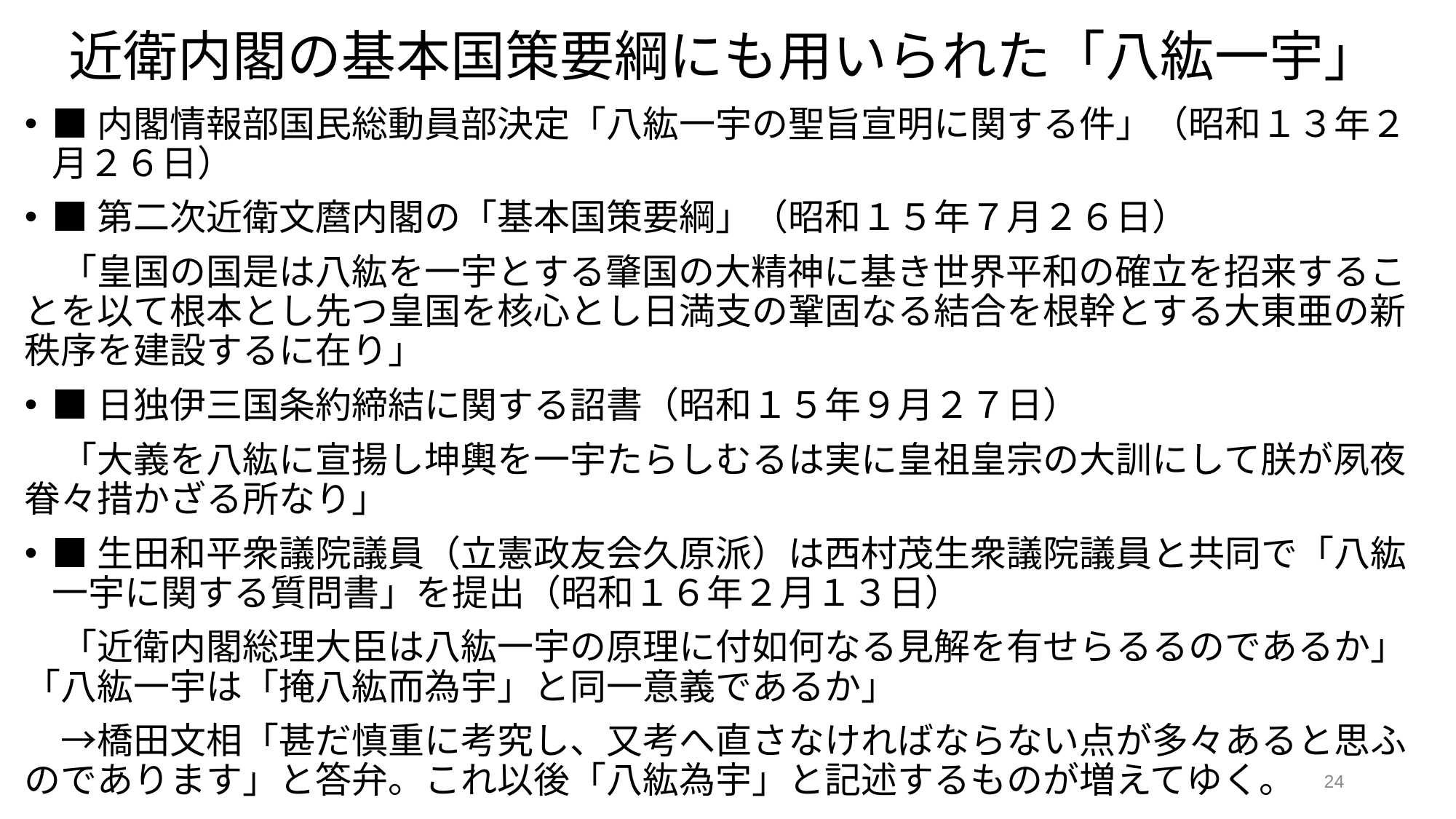

# 近衛内閣の基本国策要綱にも用いられた「八紘一宇」
■内閣情報部国民総動員部決定「八紘一宇の聖旨宣明に関する件」（昭和１３年２月２６日）
■第二次近衛文麿内閣の「基本国策要綱」（昭和１５年７月２６日）
　「皇国の国是は八紘を一宇とする肇国の大精神に基き世界平和の確立を招来することを以て根本とし先つ皇国を核心とし日満支の鞏固なる結合を根幹とする大東亜の新秩序を建設するに在り」
■日独伊三国条約締結に関する詔書（昭和１５年９月２７日）
　「大義を八紘に宣揚し坤輿を一宇たらしむるは実に皇祖皇宗の大訓にして朕が夙夜眷々措かざる所なり」
■生田和平衆議院議員（立憲政友会久原派）は西村茂生衆議院議員と共同で「八紘一宇に関する質問書」を提出（昭和１６年２月１３日）
　「近衛内閣総理大臣は八紘一宇の原理に付如何なる見解を有せらるるのであるか」「八紘一宇は「掩八紘而為宇」と同一意義であるか」
　→橋田文相「甚だ慎重に考究し、又考へ直さなければならない点が多々あると思ふのであります」と答弁。これ以後「八紘為宇」と記述するものが増えてゆく。

24